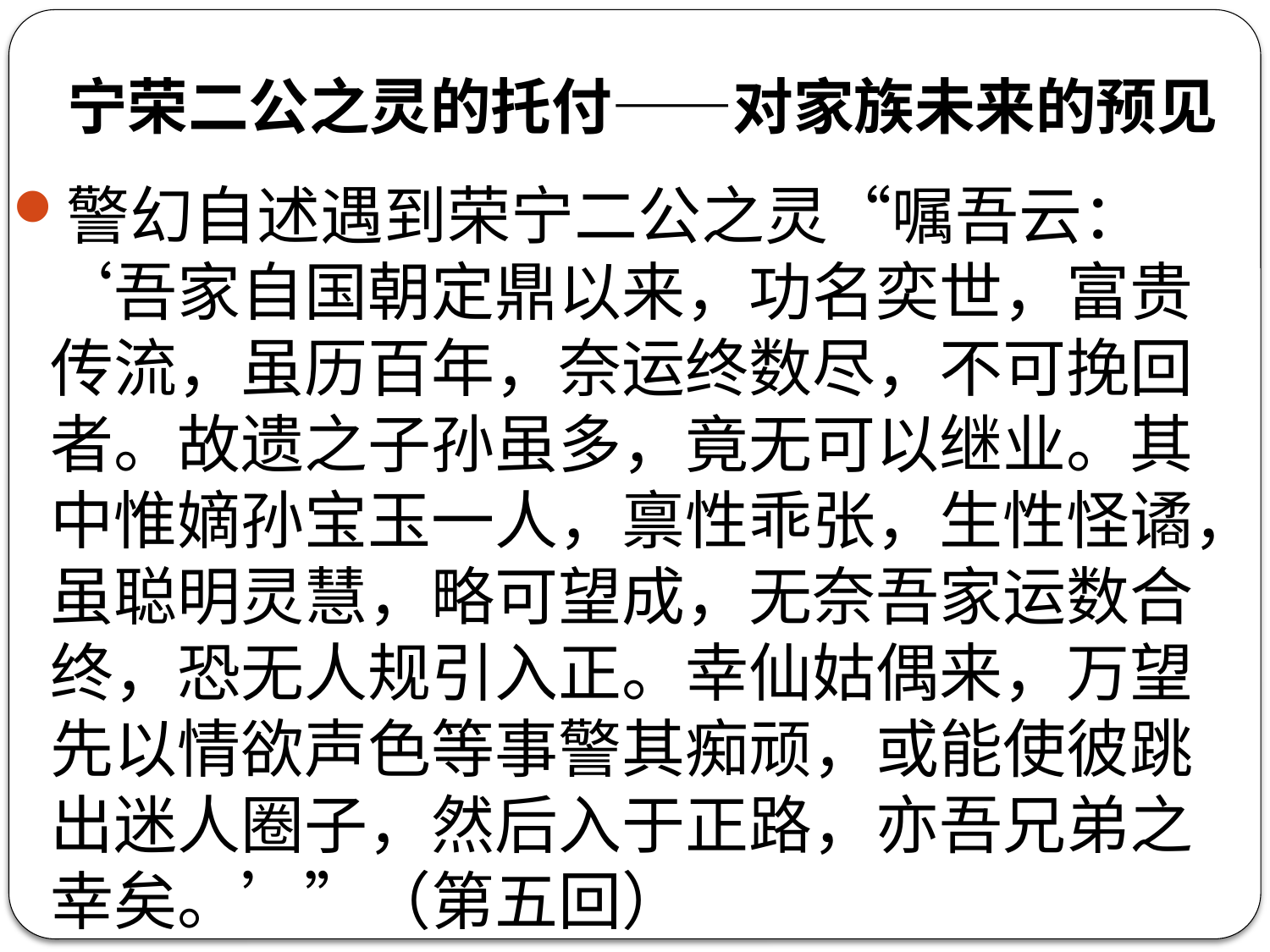

# 宁荣二公之灵的托付——对家族未来的预见
警幻自述遇到荣宁二公之灵“嘱吾云：‘吾家自国朝定鼎以来，功名奕世，富贵传流，虽历百年，奈运终数尽，不可挽回者。故遗之子孙虽多，竟无可以继业。其中惟嫡孙宝玉一人，禀性乖张，生性怪谲，虽聪明灵慧，略可望成，无奈吾家运数合终，恐无人规引入正。幸仙姑偶来，万望先以情欲声色等事警其痴顽，或能使彼跳出迷人圈子，然后入于正路，亦吾兄弟之幸矣。’”（第五回）